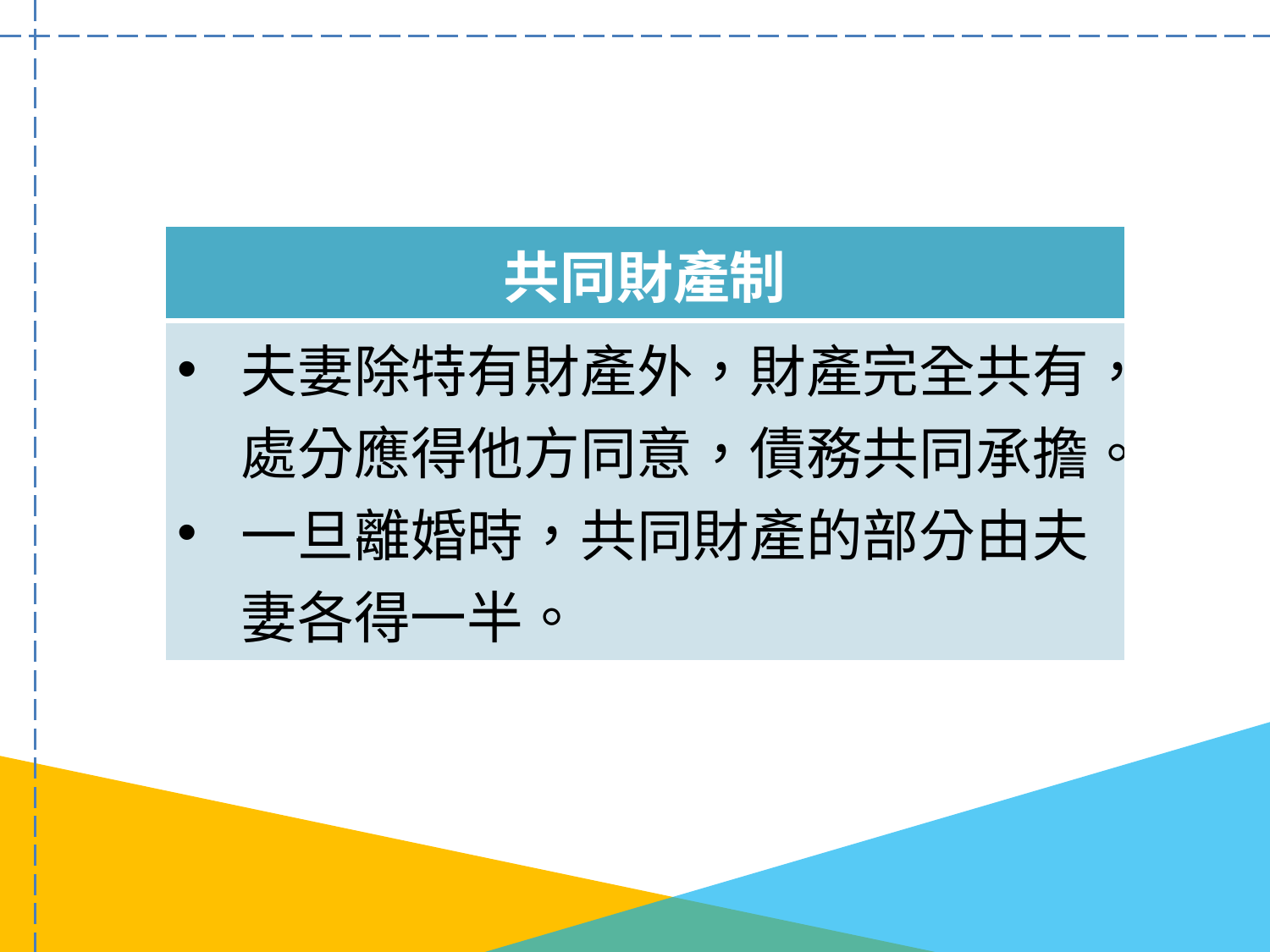

#
| 共同財產制 |
| --- |
| 夫妻除特有財產外，財產完全共有，處分應得他方同意，債務共同承擔。 一旦離婚時，共同財產的部分由夫妻各得一半。 |